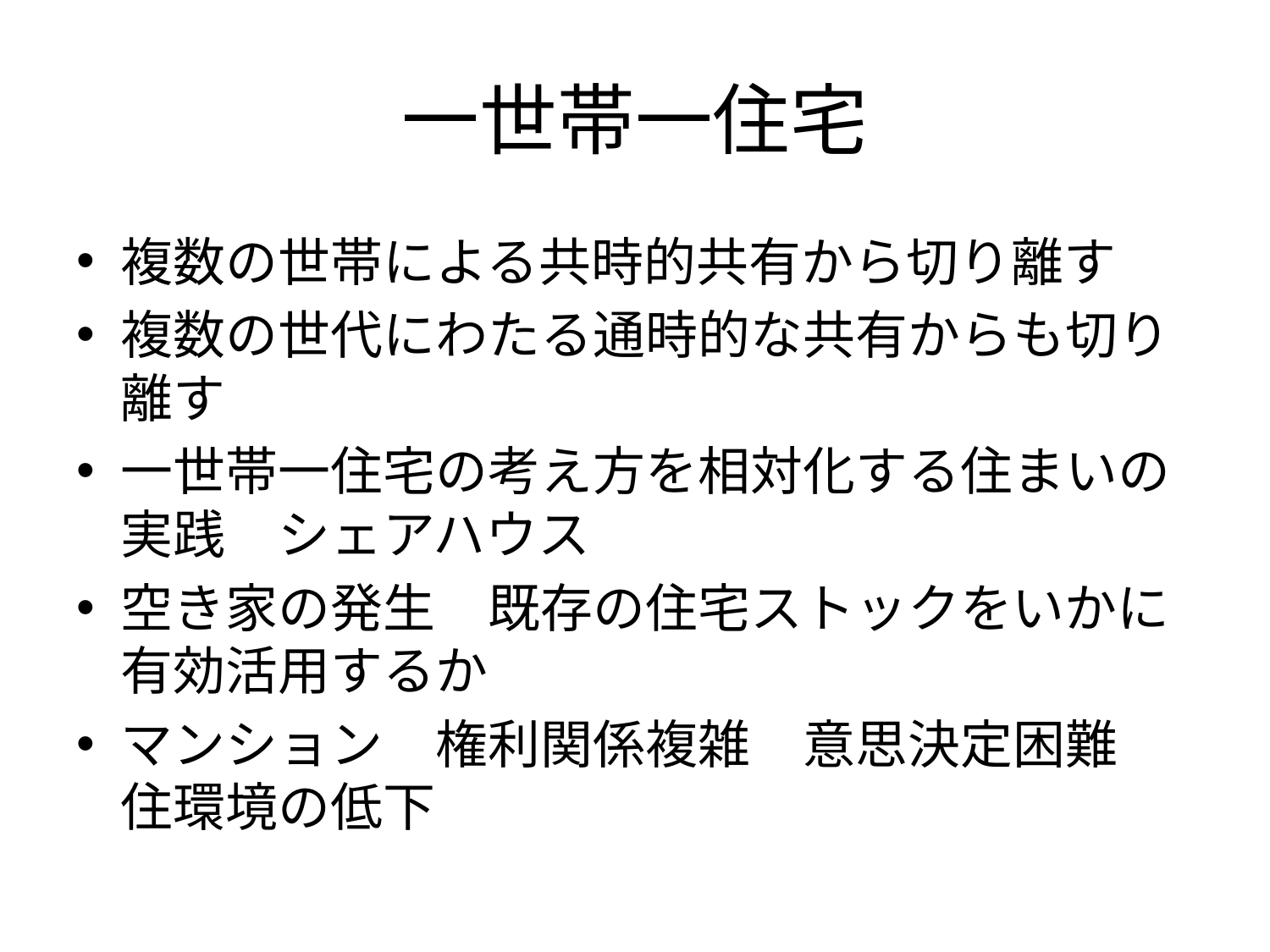

# 一世帯一住宅
複数の世帯による共時的共有から切り離す
複数の世代にわたる通時的な共有からも切り離す
一世帯一住宅の考え方を相対化する住まいの実践　シェアハウス
空き家の発生　既存の住宅ストックをいかに有効活用するか
マンション　権利関係複雑　意思決定困難　住環境の低下